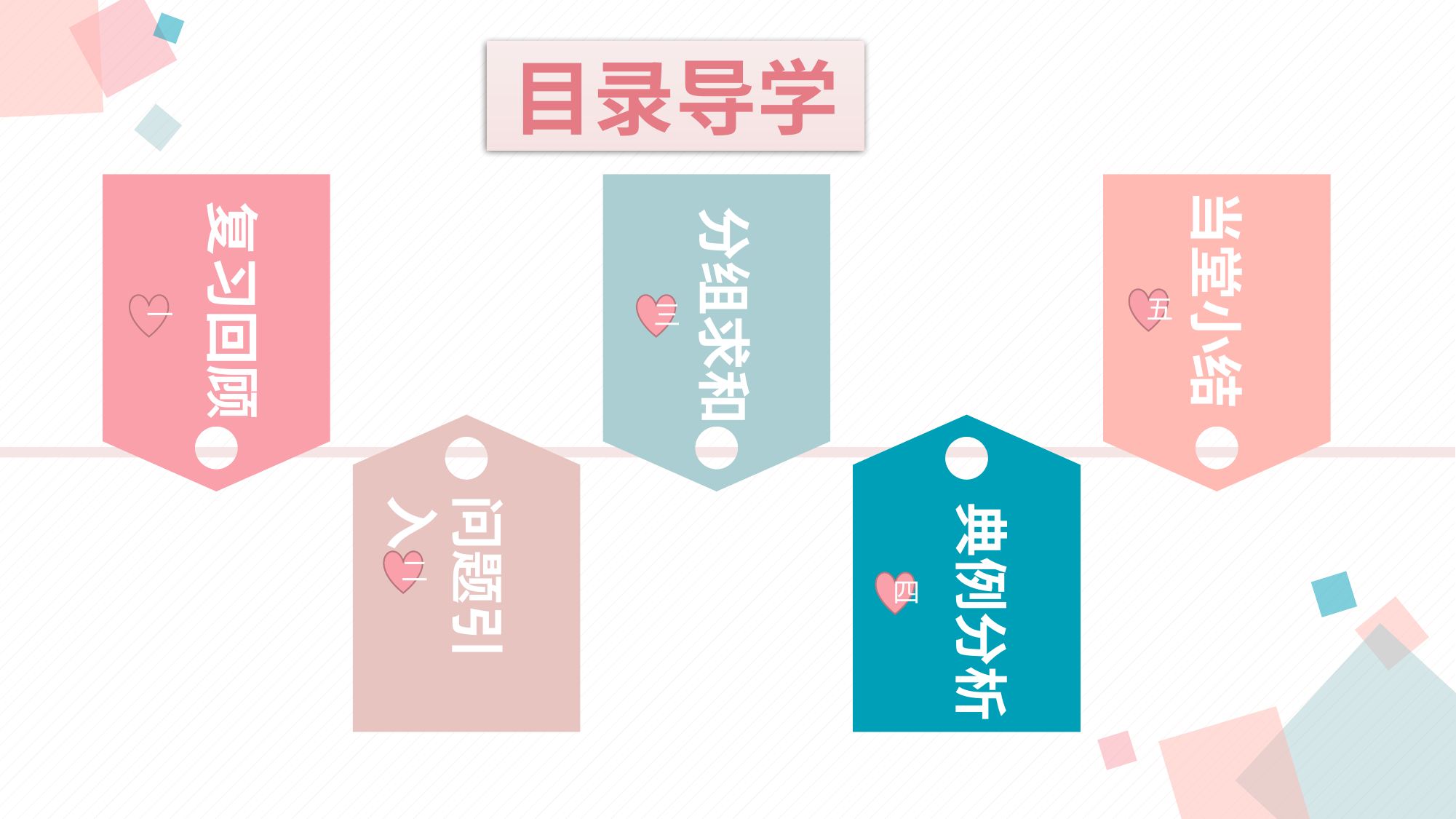

目录导学

复习回顾
一

分组求和
三

当堂小结
五

问题引入
二

典例分析
四